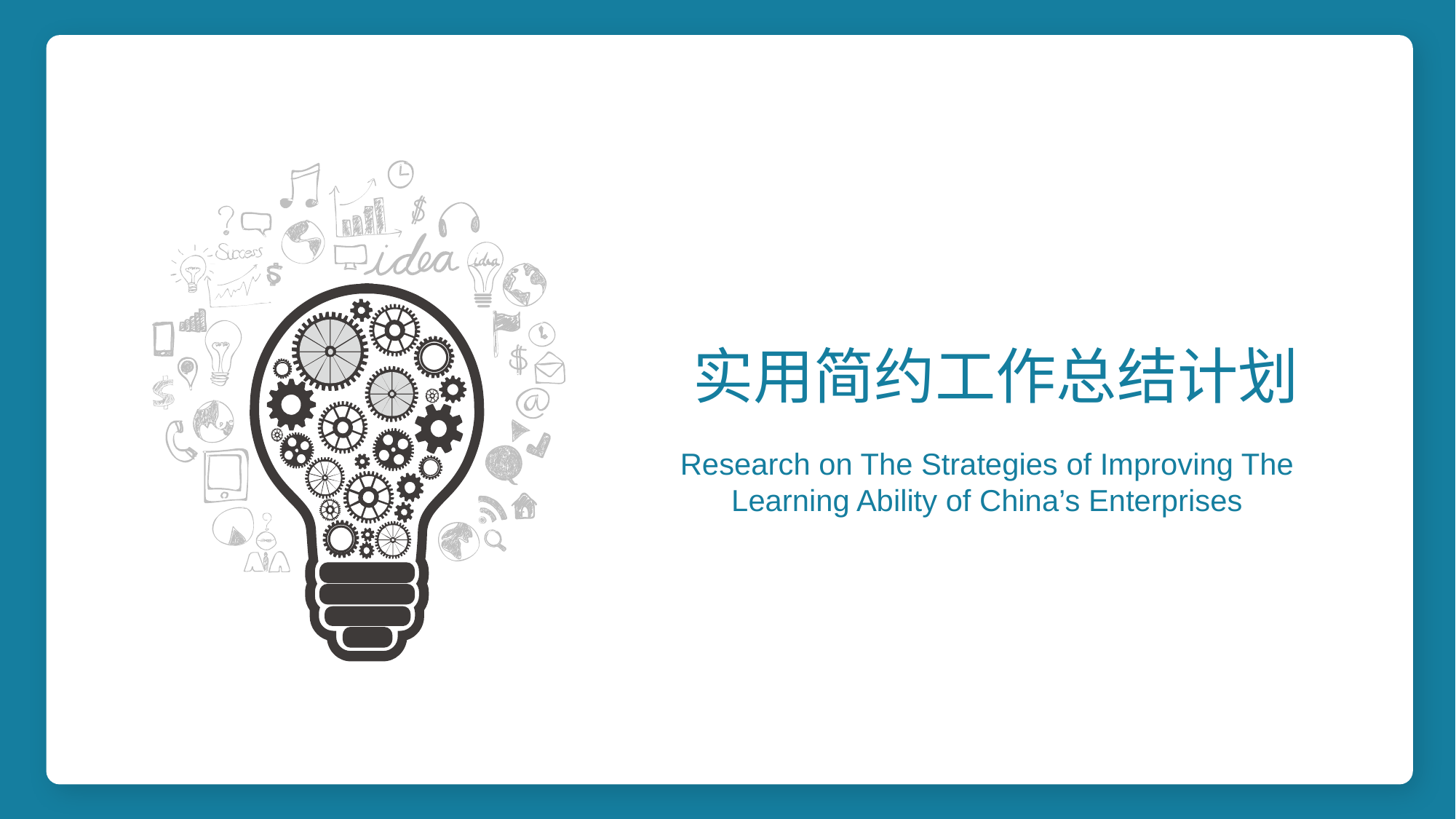

实用简约工作总结计划
Research on The Strategies of Improving The Learning Ability of China’s Enterprises